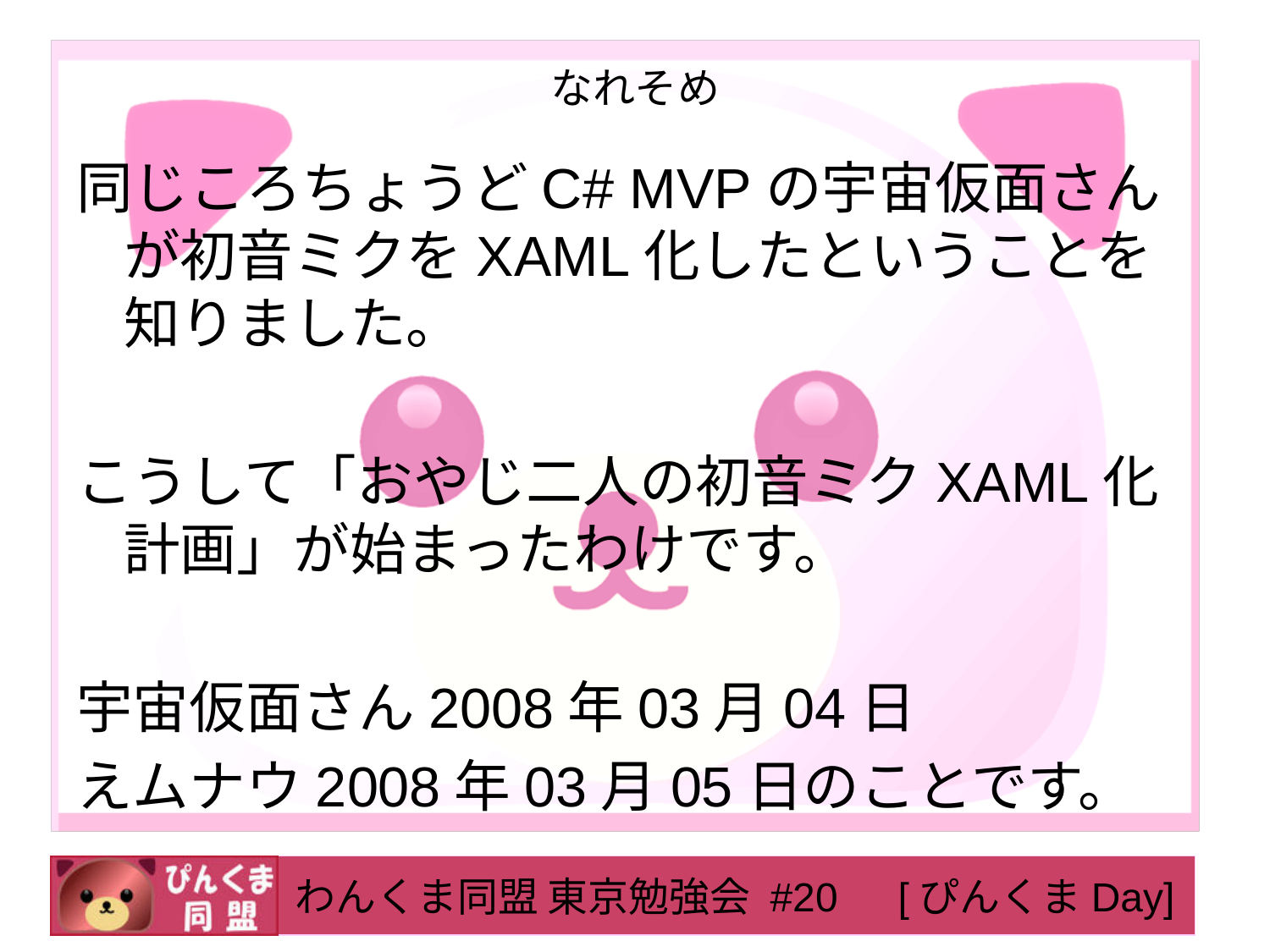

# なれそめ
同じころちょうどC# MVPの宇宙仮面さんが初音ミクをXAML化したということを知りました。

こうして「おやじ二人の初音ミクXAML化計画」が始まったわけです。

宇宙仮面さん2008年03月04日
えムナウ2008年03月05日のことです。